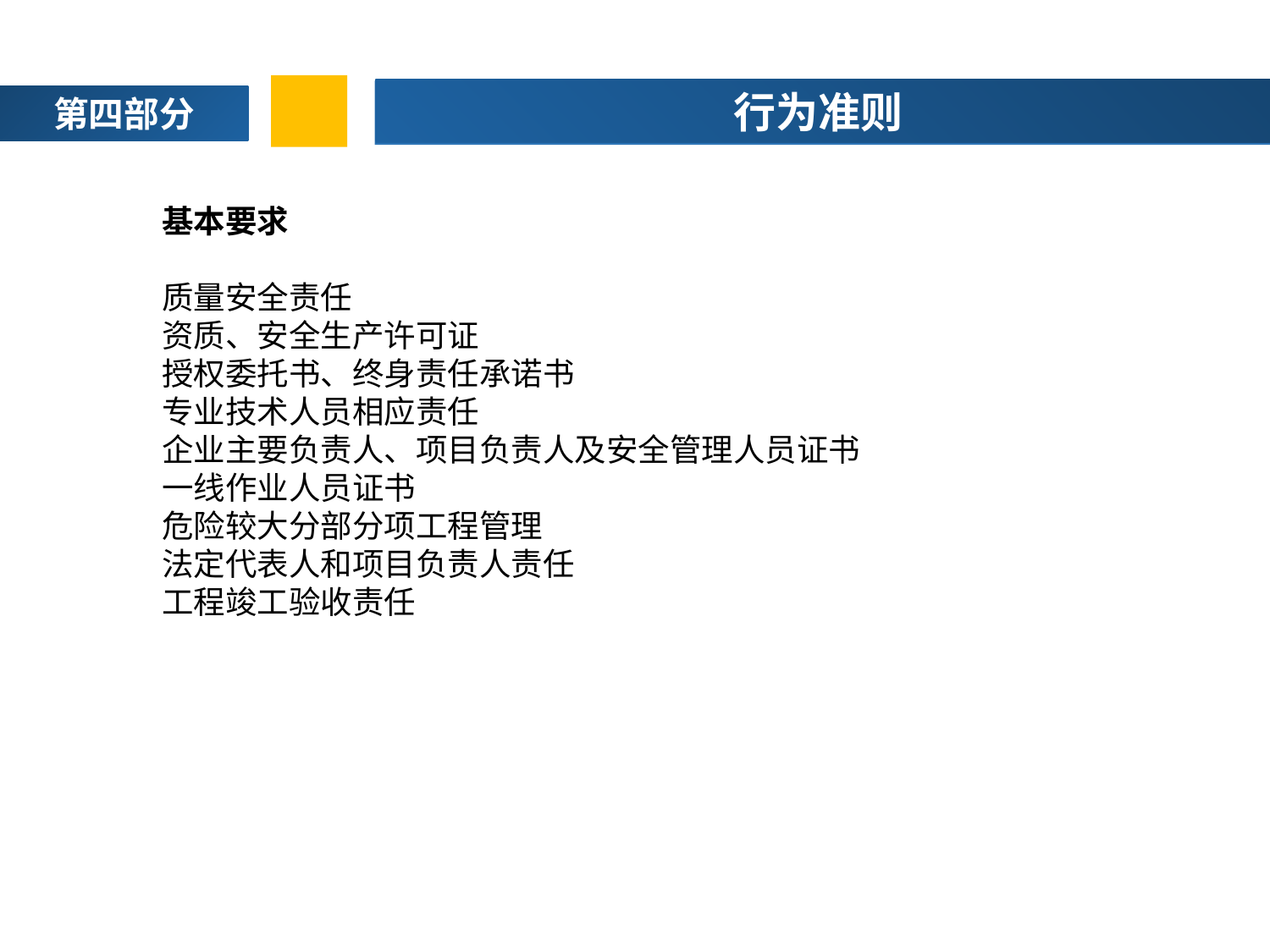

行为准则

第四部分
基本要求

质量安全责任
资质、安全生产许可证
授权委托书、终身责任承诺书
专业技术人员相应责任
企业主要负责人、项目负责人及安全管理人员证书
一线作业人员证书
危险较大分部分项工程管理
法定代表人和项目负责人责任
工程竣工验收责任
02
0
05